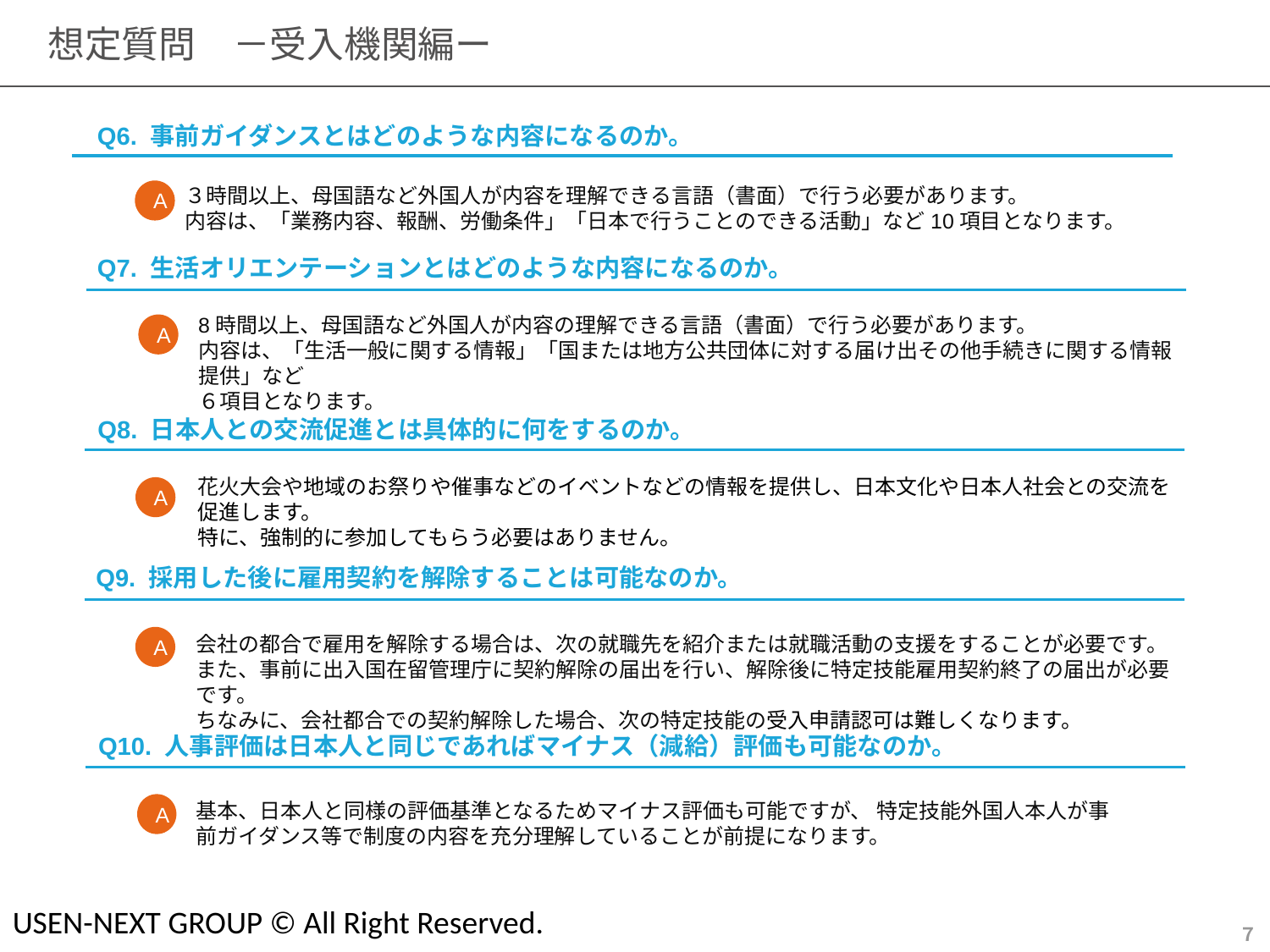

７
# 想定質問　－受入機関編ー
Q6. 事前ガイダンスとはどのような内容になるのか。
３時間以上、母国語など外国人が内容を理解できる言語（書面）で行う必要があります。
内容は、「業務内容、報酬、労働条件」「日本で行うことのできる活動」など10項目となります。
A
Q7. 生活オリエンテーションとはどのような内容になるのか。
8時間以上、母国語など外国人が内容の理解できる言語（書面）で行う必要があります。
内容は、「生活一般に関する情報」「国または地方公共団体に対する届け出その他手続きに関する情報提供」など
６項目となります。
A
Q8. 日本人との交流促進とは具体的に何をするのか。
花火大会や地域のお祭りや催事などのイベントなどの情報を提供し、日本文化や日本人社会との交流を促進します。
特に、強制的に参加してもらう必要はありません。
A
Q9. 採用した後に雇用契約を解除することは可能なのか。
会社の都合で雇用を解除する場合は、次の就職先を紹介または就職活動の支援をすることが必要です。
また、事前に出入国在留管理庁に契約解除の届出を行い、解除後に特定技能雇用契約終了の届出が必要です。
ちなみに、会社都合での契約解除した場合、次の特定技能の受入申請認可は難しくなります。
A
Q10. 人事評価は日本人と同じであればマイナス（減給）評価も可能なのか。
基本、日本人と同様の評価基準となるためマイナス評価も可能ですが、 特定技能外国人本人が事前ガイダンス等で制度の内容を充分理解していることが前提になります。
A
USEN-NEXT GROUP © All Right Reserved.